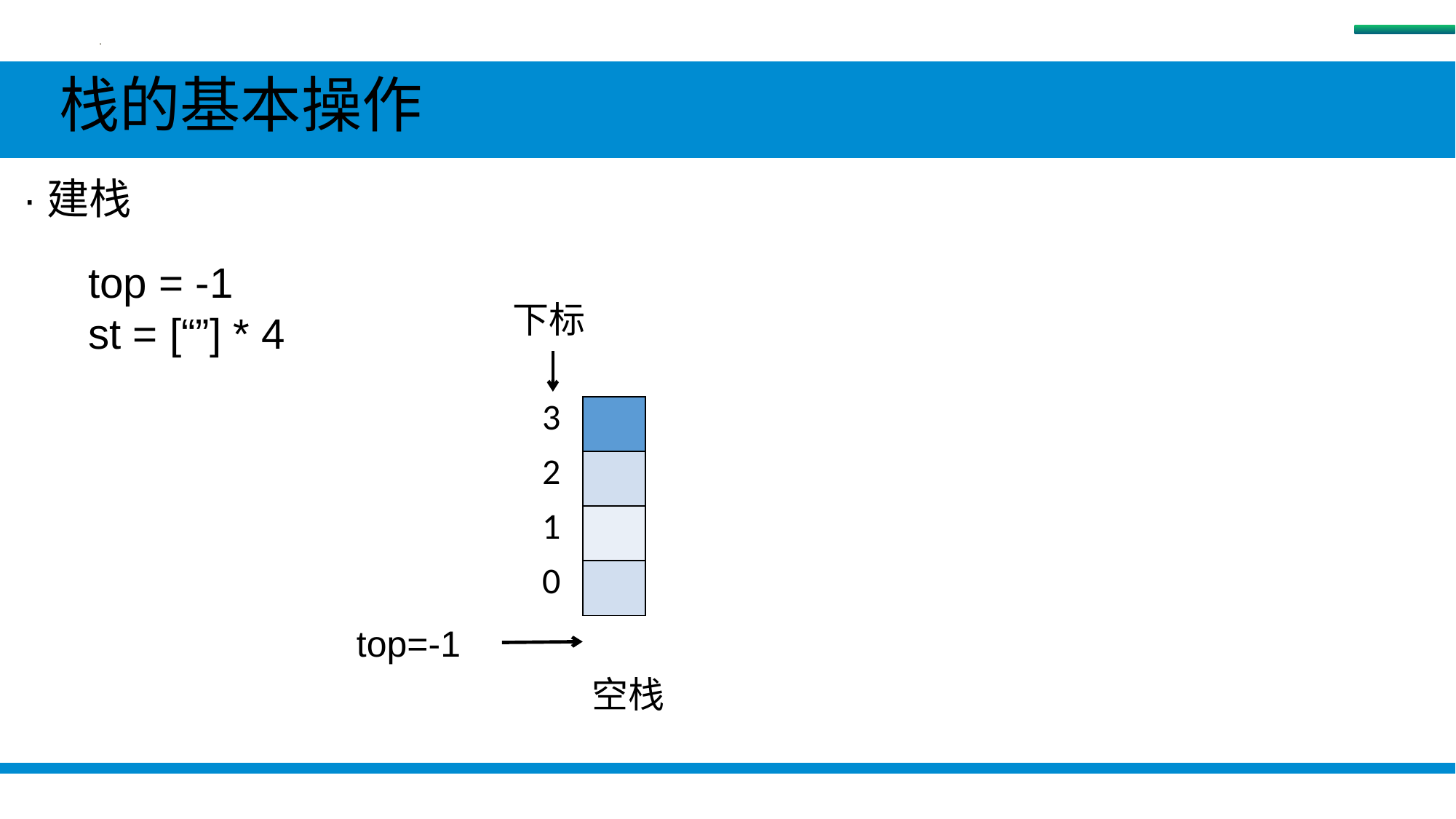

栈

  栈的基本操作
 ·建栈
top = -1
st = [“”] * 4
下标
| 3 |  |
| --- | --- |
| 2 |  |
| 1 |  |
| 0 |  |
top=-1
空栈
#